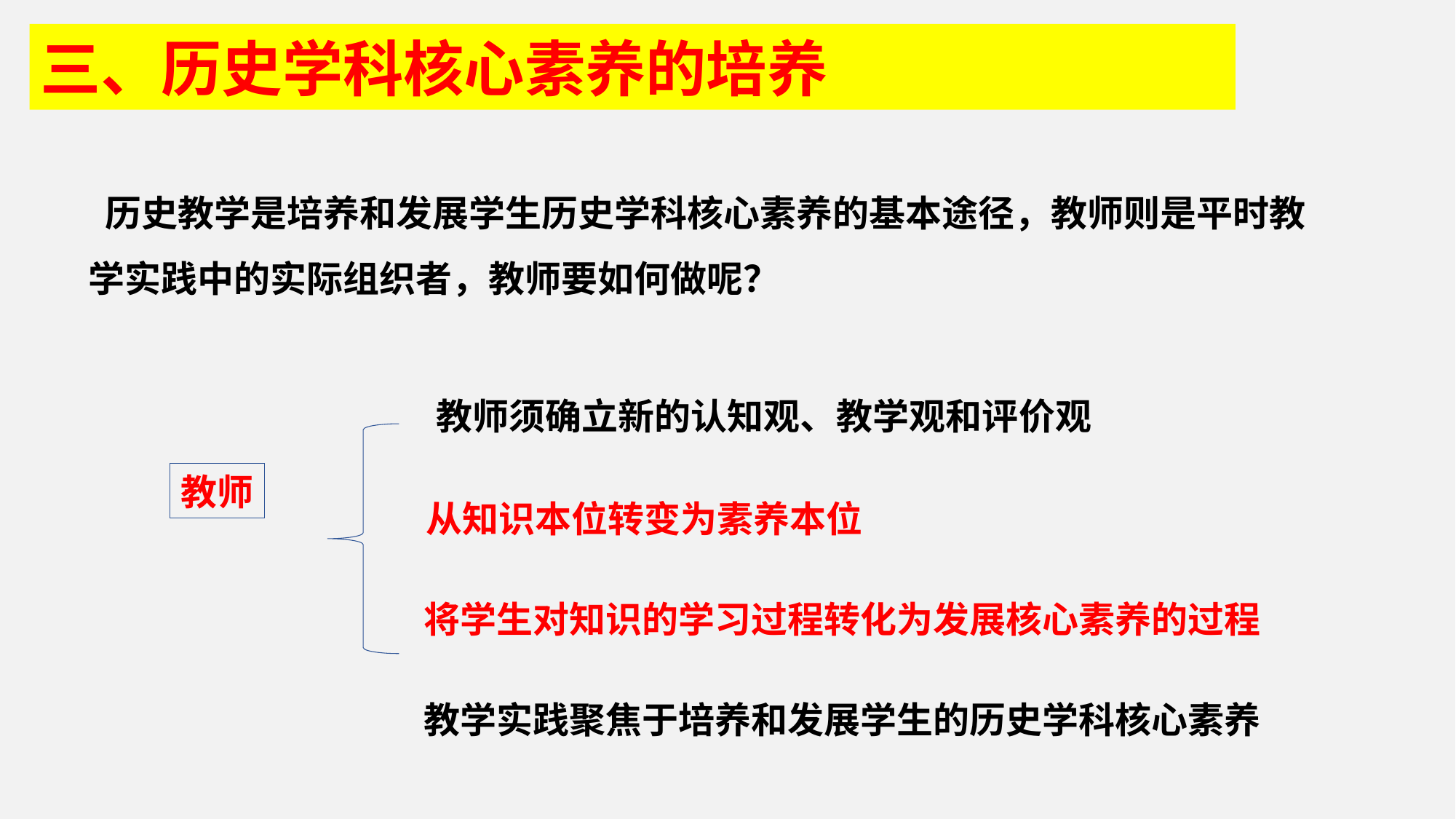

三、历史学科核心素养的培养
 历史教学是培养和发展学生历史学科核心素养的基本途径，教师则是平时教学实践中的实际组织者，教师要如何做呢？
教师须确立新的认知观、教学观和评价观

教师
从知识本位转变为素养本位
将学生对知识的学习过程转化为发展核心素养的过程
教学实践聚焦于培养和发展学生的历史学科核心素养